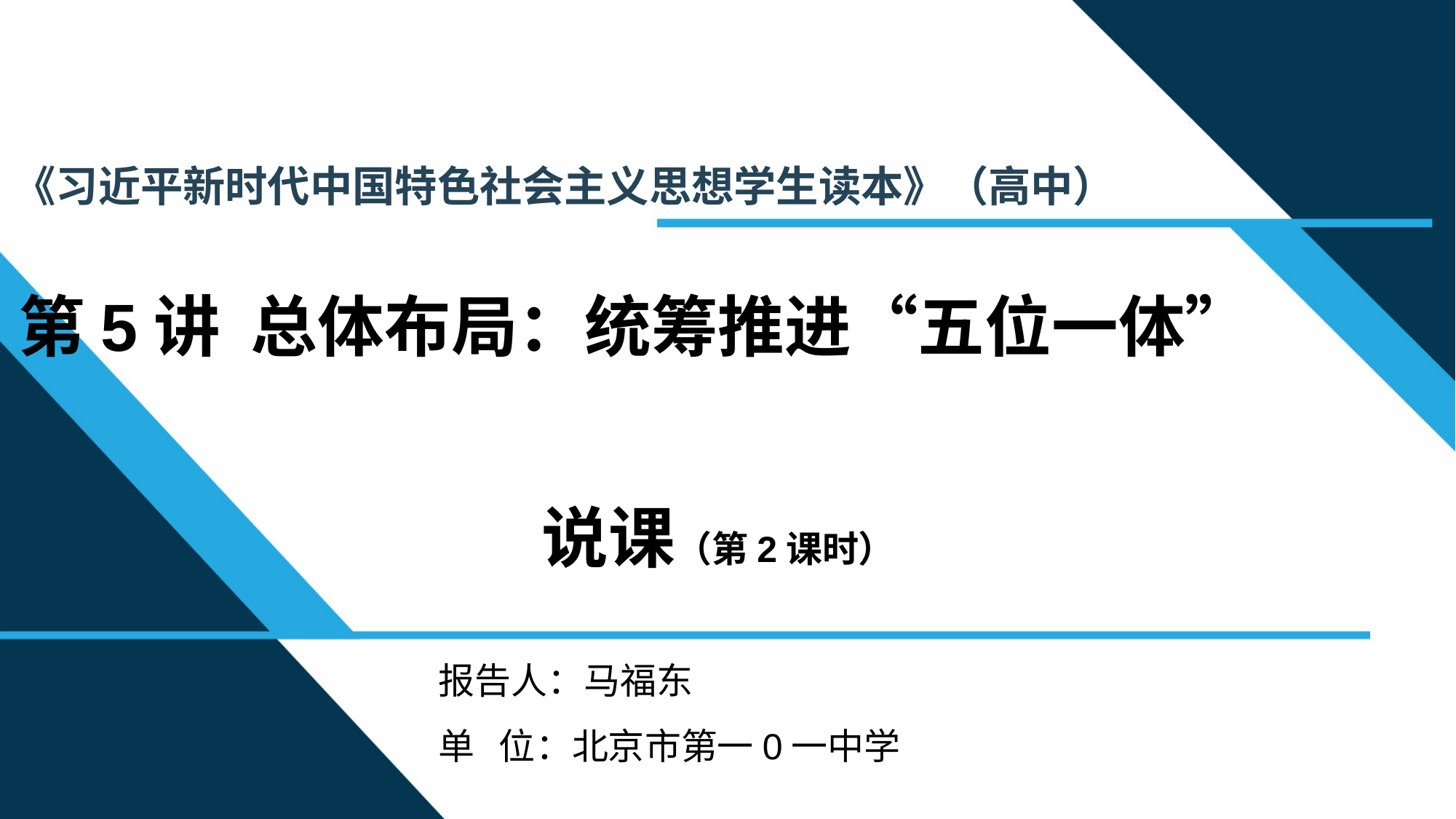

《习近平新时代中国特色社会主义思想学生读本》（高中）

第5讲  总体布局：统筹推进“五位一体”

说课（第2课时）

报告人：马福东
单   位：北京市第一0一中学